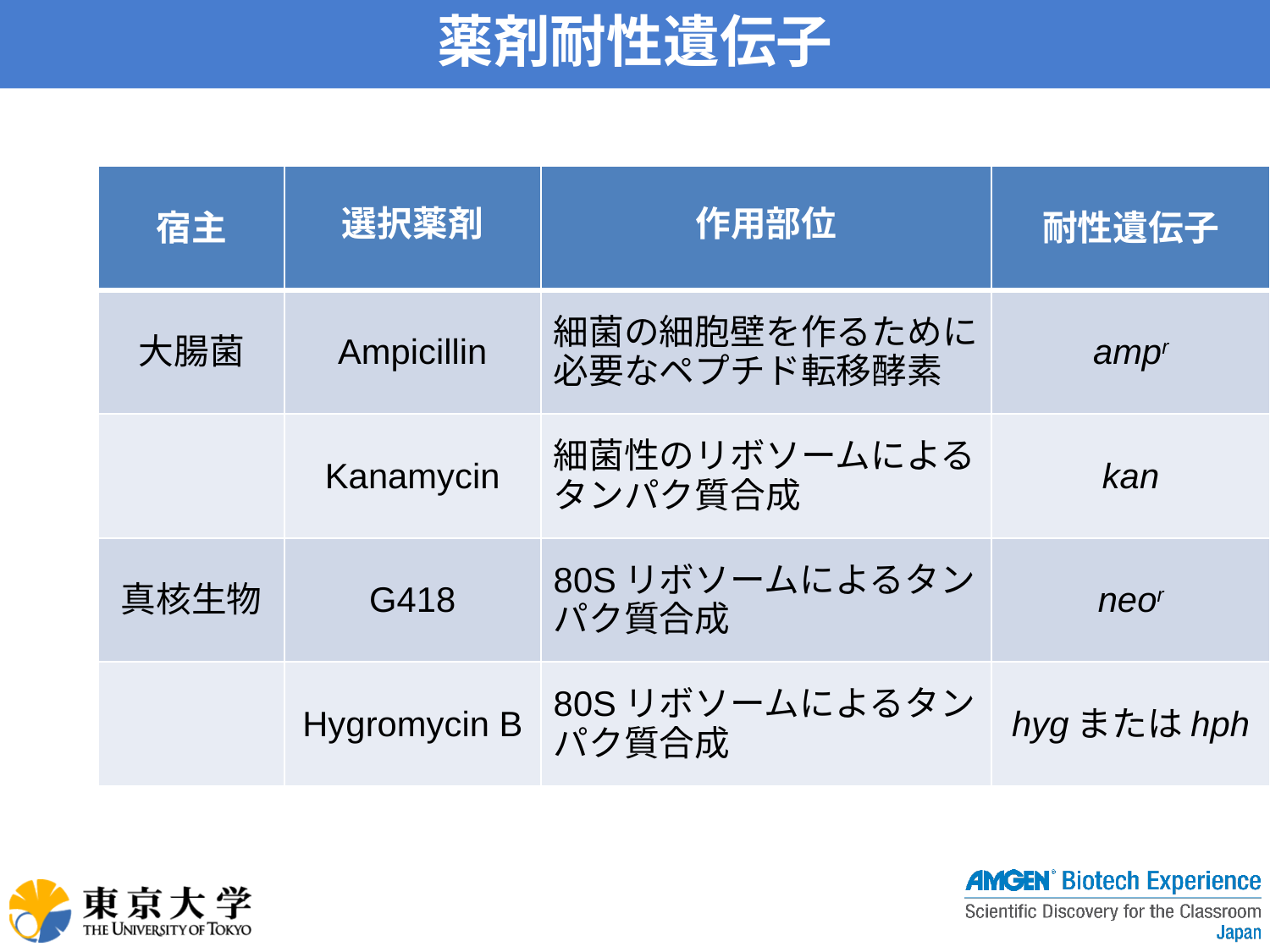

# 薬剤耐性遺伝子
| 宿主 | 選択薬剤 | 作用部位 | 耐性遺伝子 |
| --- | --- | --- | --- |
| 大腸菌 | Ampicillin | 細菌の細胞壁を作るために必要なペプチド転移酵素 | ampr |
|  | Kanamycin | 細菌性のリボソームによるタンパク質合成 | kan |
| 真核生物 | G418 | 80Sリボソームによるタンパク質合成 | neor |
|  | Hygromycin B | 80Sリボソームによるタンパク質合成 | hygまたはhph |